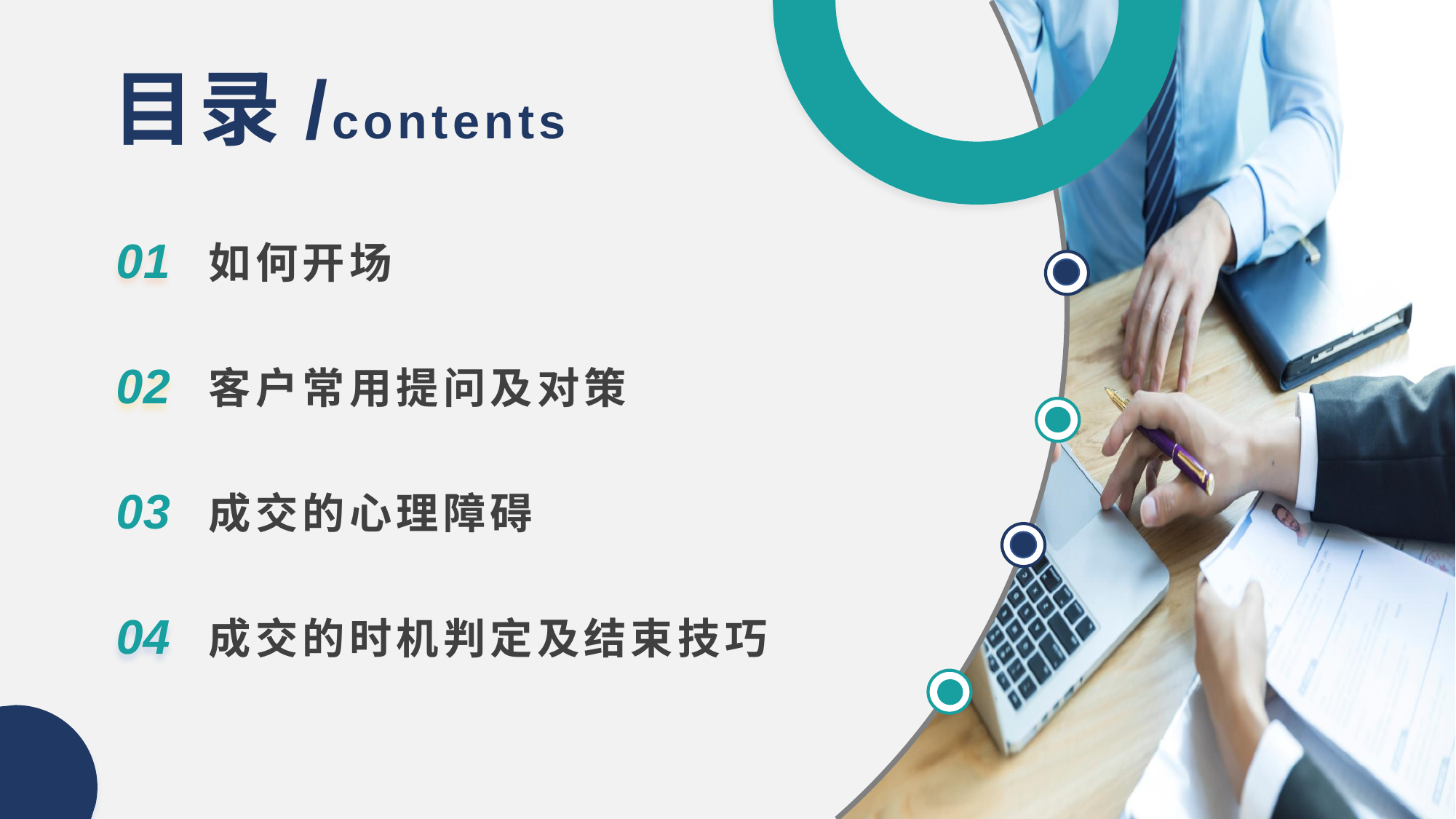

目录/contents
0 1
如何开场

0 2
客户常用提问及对策

0 3
成交的心理障碍

04
成交的时机判定及结束技巧